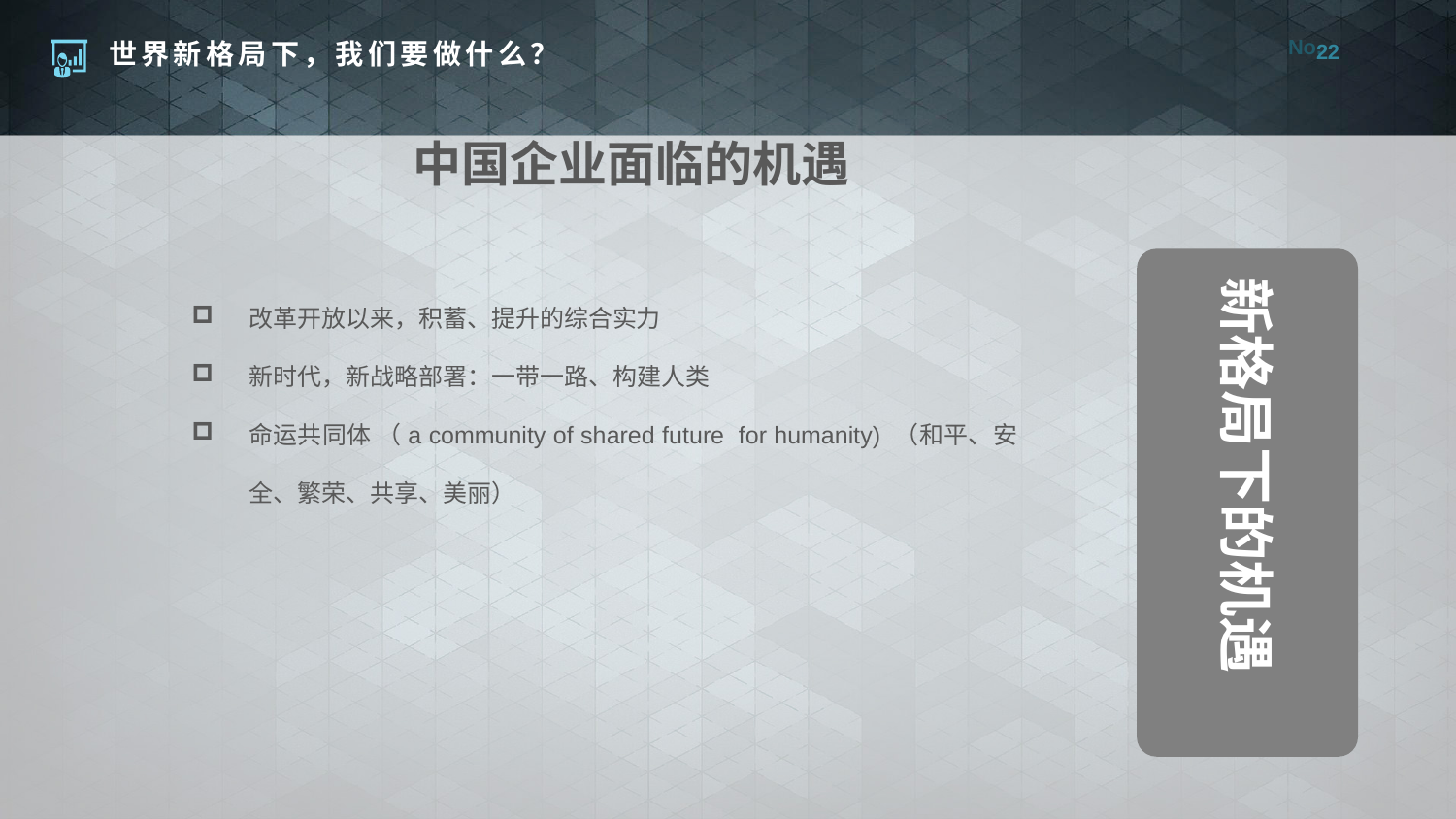

22
中国企业面临的机遇

新格局下的机遇
改革开放以来，积蓄、提升的综合实力
新时代，新战略部署：一带一路、构建人类
命运共同体 （a community of shared future  for humanity) （和平、安全、繁荣、共享、美丽）